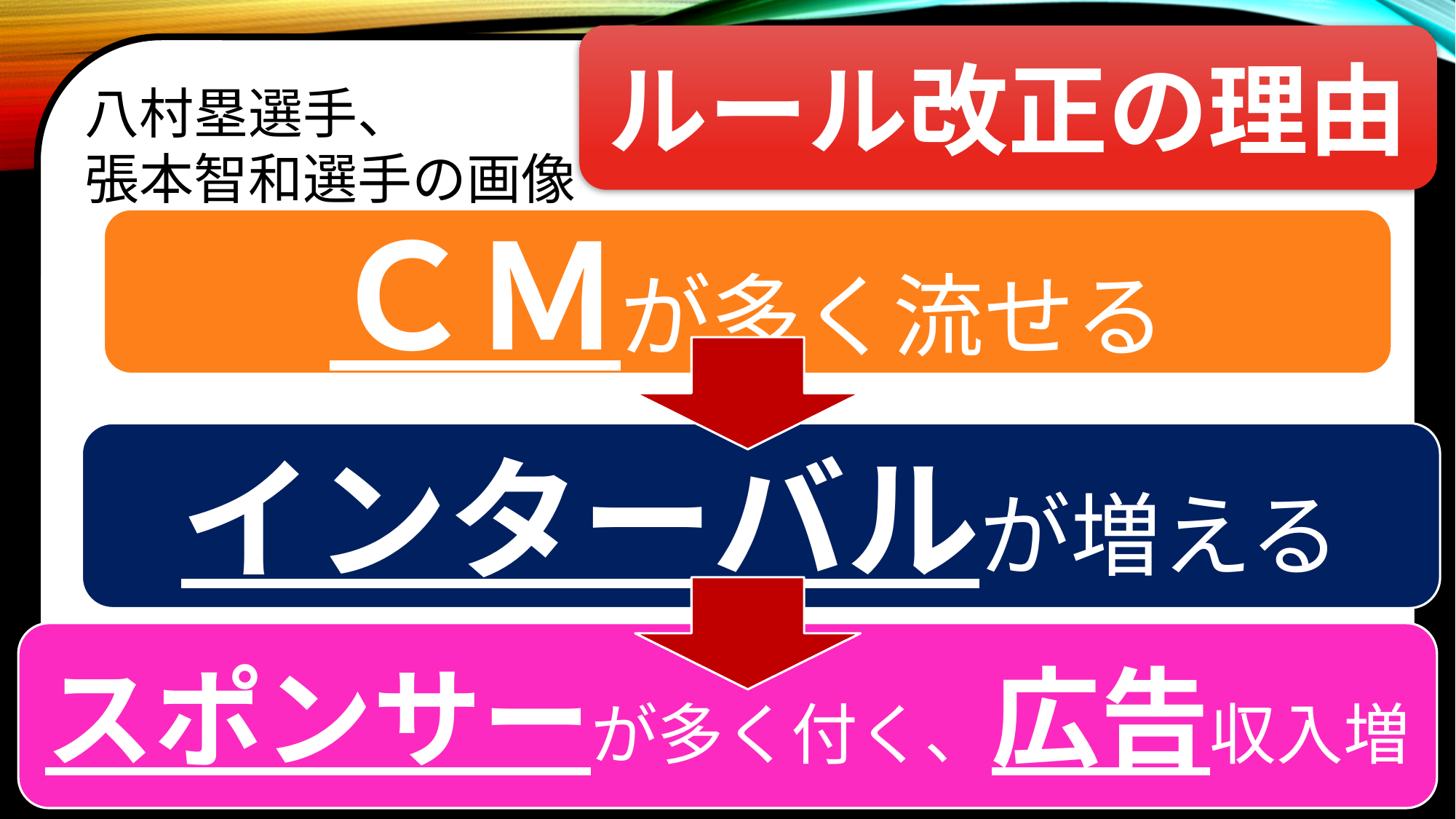

ルール改正の理由
八村塁選手、
張本智和選手の画像
ＣＭが多く流せる

インターバルが増える

スポンサーが多く付く、広告収入増